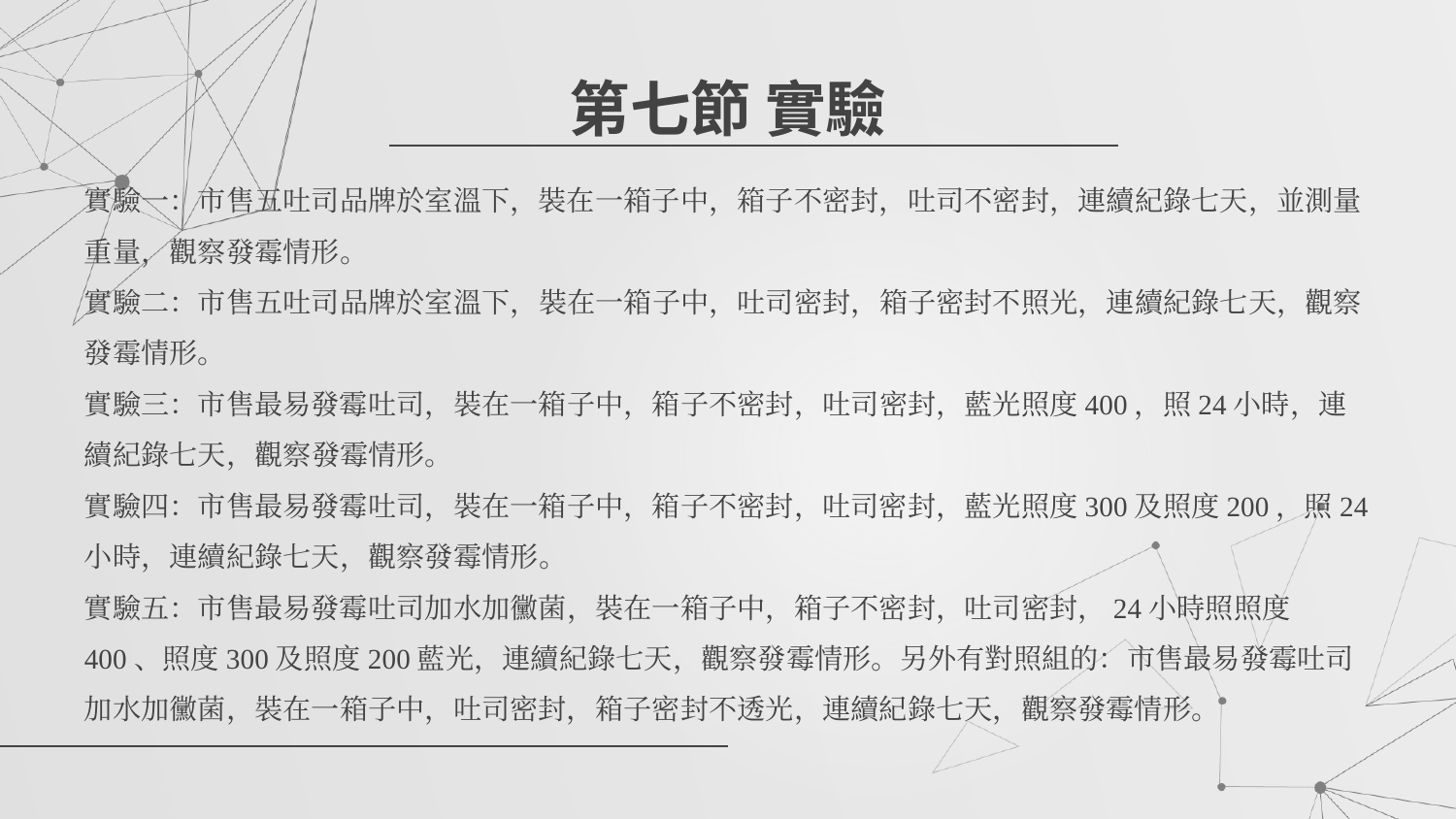

# 第七節 實驗
實驗一：市售五吐司品牌於室溫下，裝在一箱子中，箱子不密封，吐司不密封，連續紀錄七天，並測量重量，觀察發霉情形。
實驗二：市售五吐司品牌於室溫下，裝在一箱子中，吐司密封，箱子密封不照光，連續紀錄七天，觀察發霉情形。
實驗三：市售最易發霉吐司，裝在一箱子中，箱子不密封，吐司密封，藍光照度400，照24小時，連續紀錄七天，觀察發霉情形。
實驗四：市售最易發霉吐司，裝在一箱子中，箱子不密封，吐司密封，藍光照度300及照度200，照24小時，連續紀錄七天，觀察發霉情形。
實驗五：市售最易發霉吐司加水加黴菌，裝在一箱子中，箱子不密封，吐司密封，24小時照照度400、照度300及照度200藍光，連續紀錄七天，觀察發霉情形。另外有對照組的：市售最易發霉吐司加水加黴菌，裝在一箱子中，吐司密封，箱子密封不透光，連續紀錄七天，觀察發霉情形。